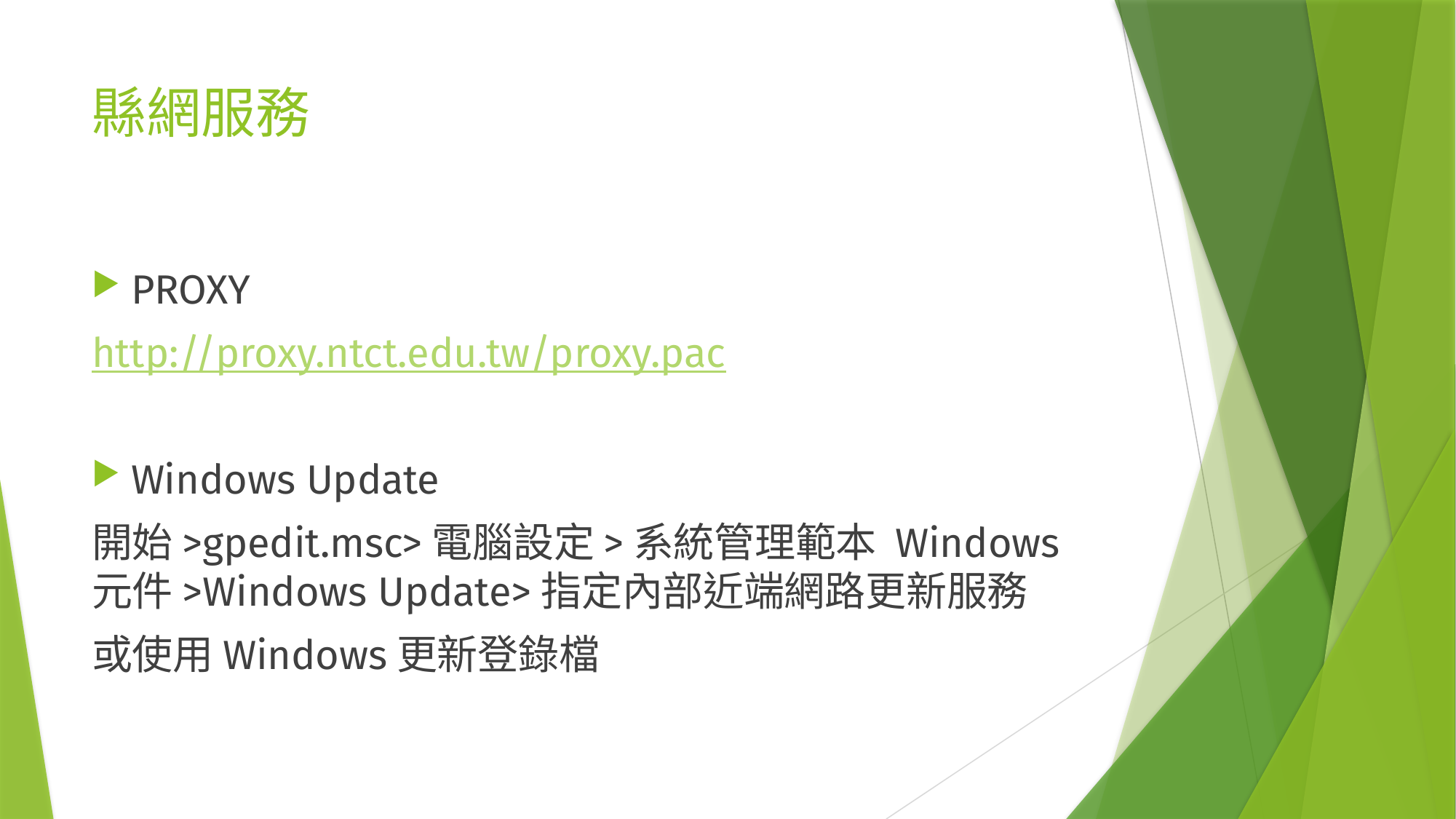

# 縣網服務
PROXY
http://proxy.ntct.edu.tw/proxy.pac

Windows Update
開始>gpedit.msc>電腦設定>系統管理範本 Windows元件>Windows Update>指定內部近端網路更新服務
或使用Windows更新登錄檔